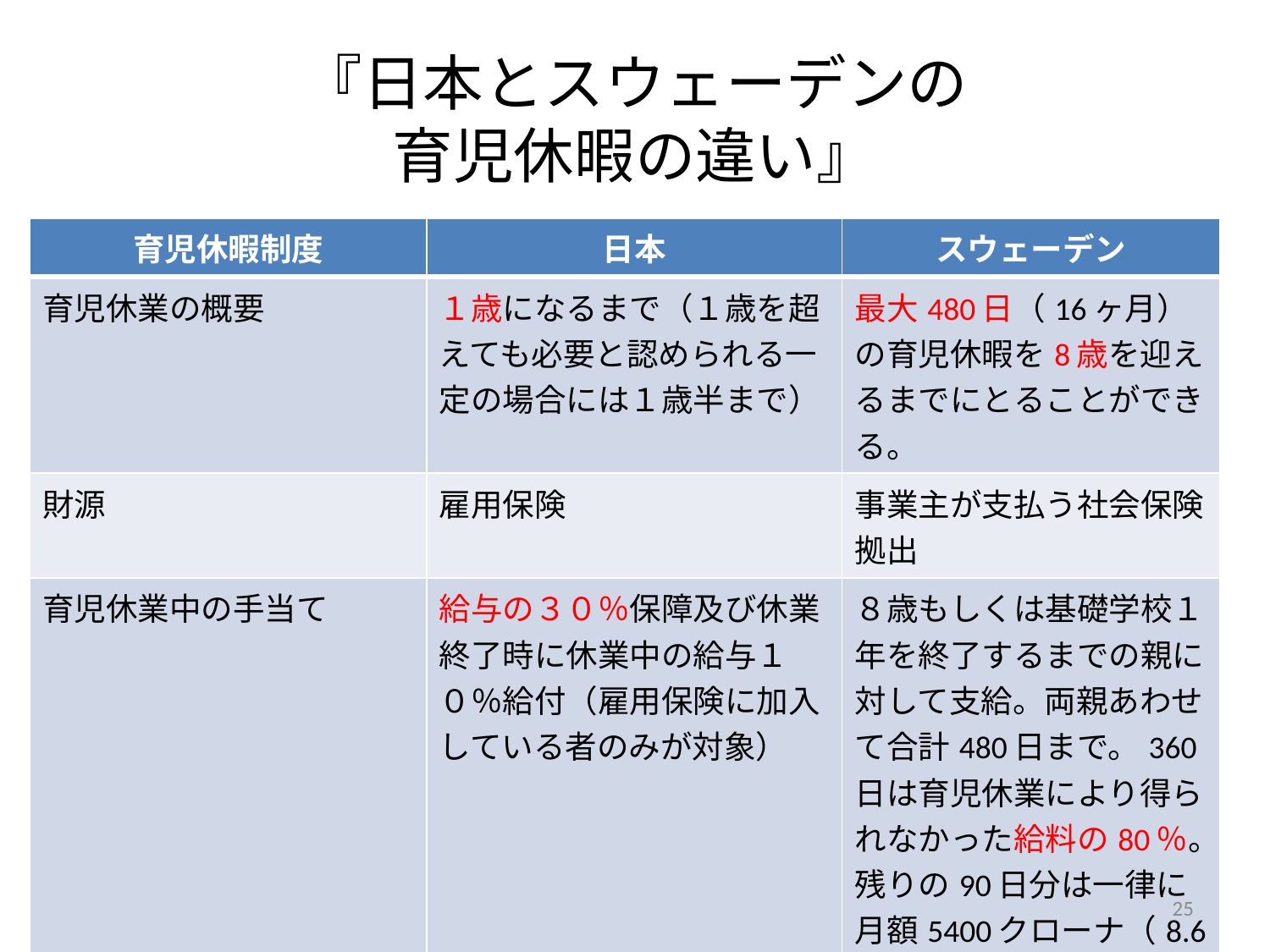

# 『日本とスウェーデンの 育児休暇の違い』
| 育児休暇制度 | 日本 | スウェーデン |
| --- | --- | --- |
| 育児休業の概要 | １歳になるまで（１歳を超えても必要と認められる一定の場合には１歳半まで） | 最大480日（16ヶ月）の育児休暇を8歳を迎えるまでにとることができる。 |
| 財源 | 雇用保険 | 事業主が支払う社会保険拠出 |
| 育児休業中の手当て | 給与の３０％保障及び休業終了時に休業中の給与１０％給付（雇用保険に加入している者のみが対象） | ８歳もしくは基礎学校１年を終了するまでの親に対して支給。両親あわせて合計480日まで。360日は育児休業により得られなかった給料の80％。残りの90日分は一律に月額5400クローナ（8.6万円） |
25